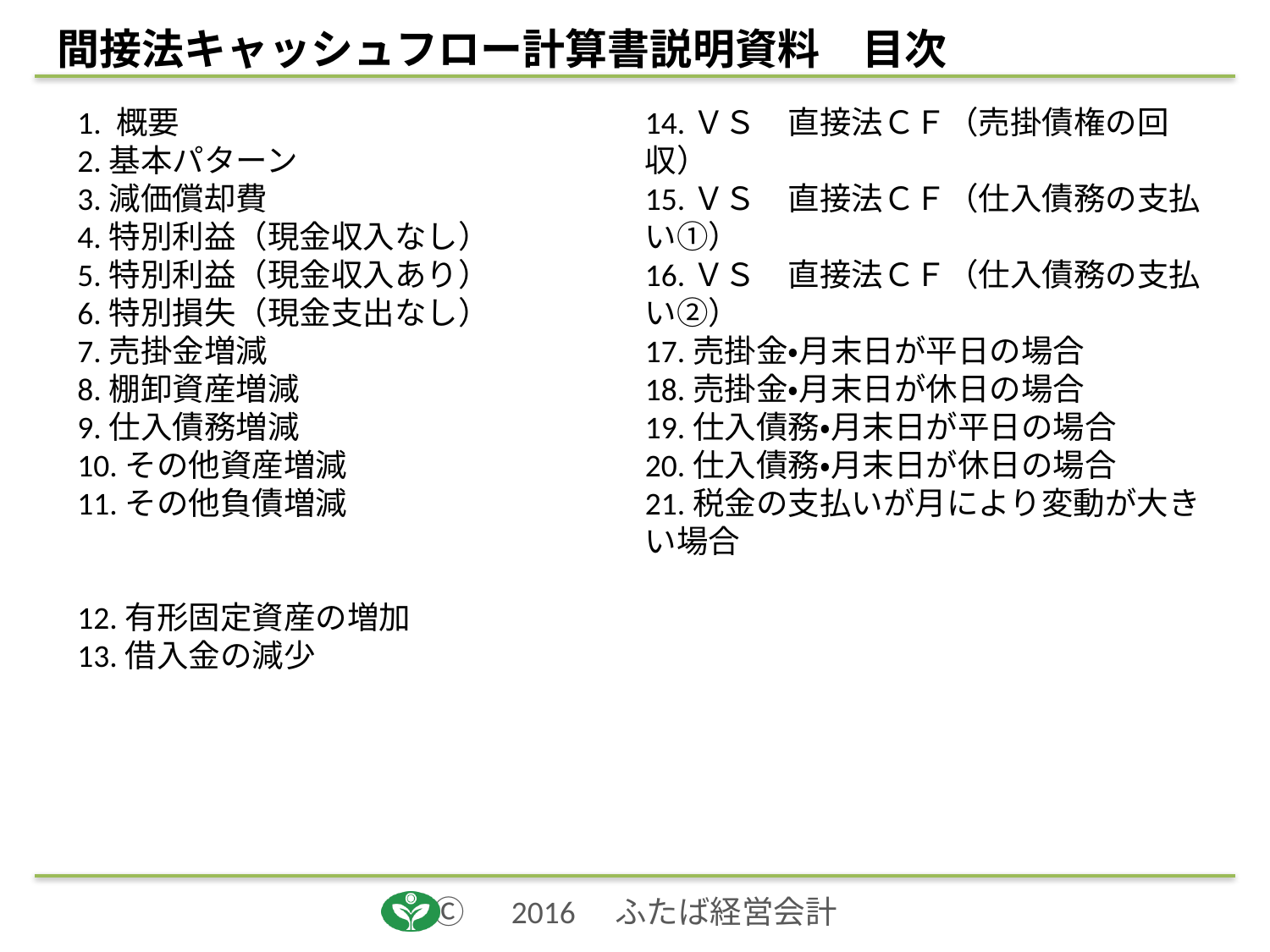

間接法キャッシュフロー計算書説明資料　目次
1. 概要
2.基本パターン
3.減価償却費
4.特別利益（現金収入なし）
5.特別利益（現金収入あり）
6.特別損失（現金支出なし）
7.売掛金増減
8.棚卸資産増減
9.仕入債務増減
10.その他資産増減
11.その他負債増減

12.有形固定資産の増加
13.借入金の減少
14.ＶＳ　直接法ＣＦ（売掛債権の回収）
15.ＶＳ　直接法ＣＦ（仕入債務の支払い①）
16.ＶＳ　直接法ＣＦ（仕入債務の支払い②）
17.売掛金・月末日が平日の場合
18.売掛金・月末日が休日の場合
19.仕入債務・月末日が平日の場合
20.仕入債務・月末日が休日の場合
21.税金の支払いが月により変動が大きい場合